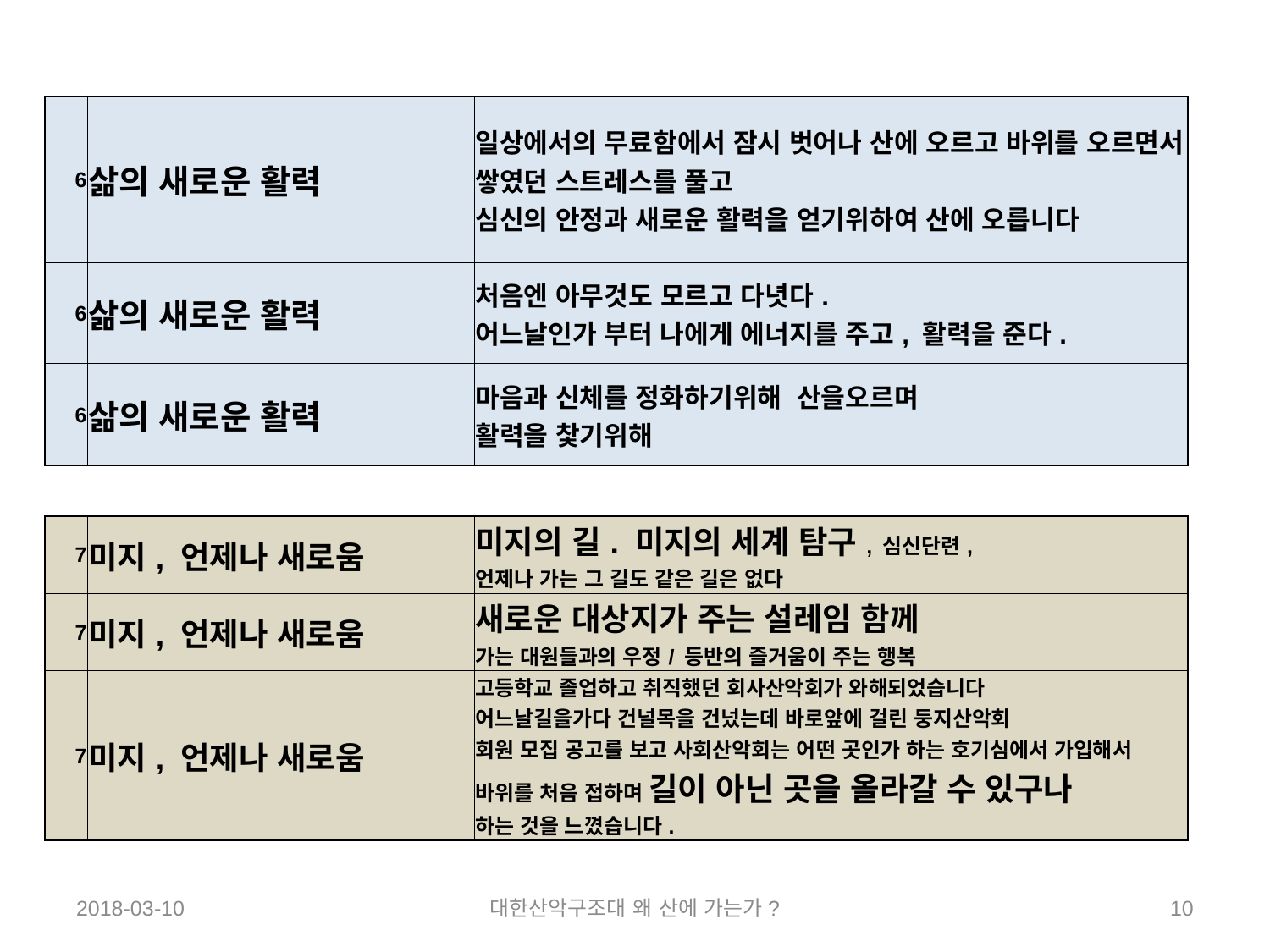

| 6 | 삶의 새로운 활력 | 일상에서의 무료함에서 잠시 벗어나 산에 오르고 바위를 오르면서 쌓였던 스트레스를 풀고 심신의 안정과 새로운 활력을 얻기위하여 산에 오릅니다 |
| --- | --- | --- |
| 6 | 삶의 새로운 활력 | 처음엔 아무것도 모르고 다녓다. 어느날인가 부터 나에게 에너지를 주고, 활력을 준다. |
| 6 | 삶의 새로운 활력 | 마음과 신체를 정화하기위해  산을오르며 활력을 찿기위해 |
| 7 | 미지, 언제나 새로움 | 미지의 길. 미지의 세계 탐구, 심신단련, 언제나 가는 그 길도 같은 길은 없다 |
| --- | --- | --- |
| 7 | 미지, 언제나 새로움 | 새로운 대상지가 주는 설레임 함께 가는 대원들과의 우정/ 등반의 즐거움이 주는 행복 |
| 7 | 미지, 언제나 새로움 | 고등학교 졸업하고 취직했던 회사산악회가 와해되었습니다 어느날길을가다 건널목을 건넜는데 바로앞에 걸린 둥지산악회 회원 모집 공고를 보고 사회산악회는 어떤 곳인가 하는 호기심에서 가입해서 바위를 처음 접하며 길이 아닌 곳을 올라갈 수 있구나 하는 것을 느꼈습니다. |
2018-03-10
대한산악구조대 왜 산에 가는가?
10